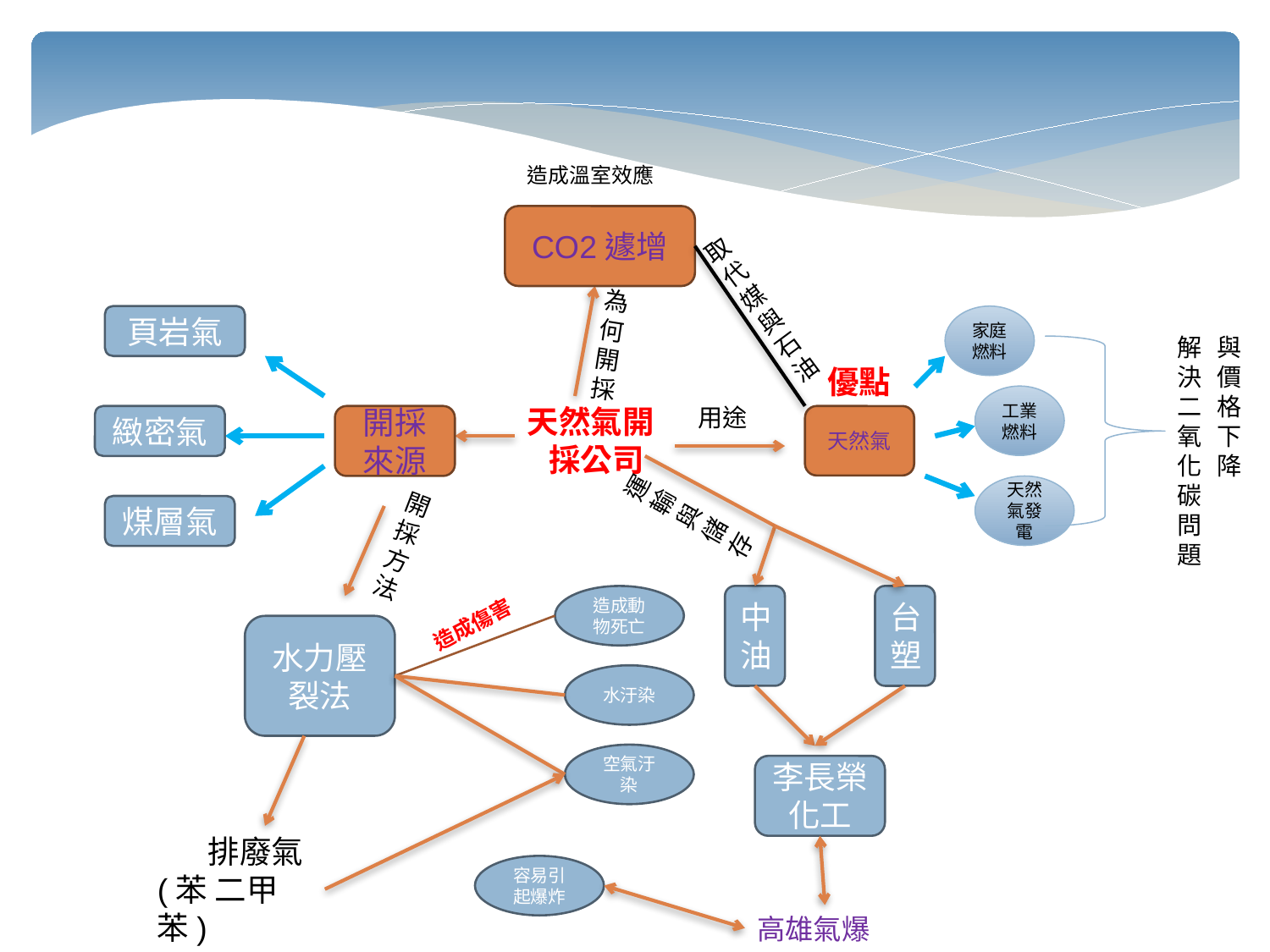

造成溫室效應
CO2遽增
取
代
媒
與
石油
為何開採
頁岩氣
家庭燃料
解決二氧化碳問題

與價格下降

優點
工業燃料
天然氣開     採公司
用途
緻密氣
開採來源
天然氣
運
輸
與
儲
存
天然氣發電
開
採
方
法
煤層氣
造成動物死亡
中油
台塑
造成傷害
水力壓裂法
水汙染
空氣汙染
李長榮化工
      排廢氣
(苯 二甲苯)
容易引起爆炸
高雄氣爆